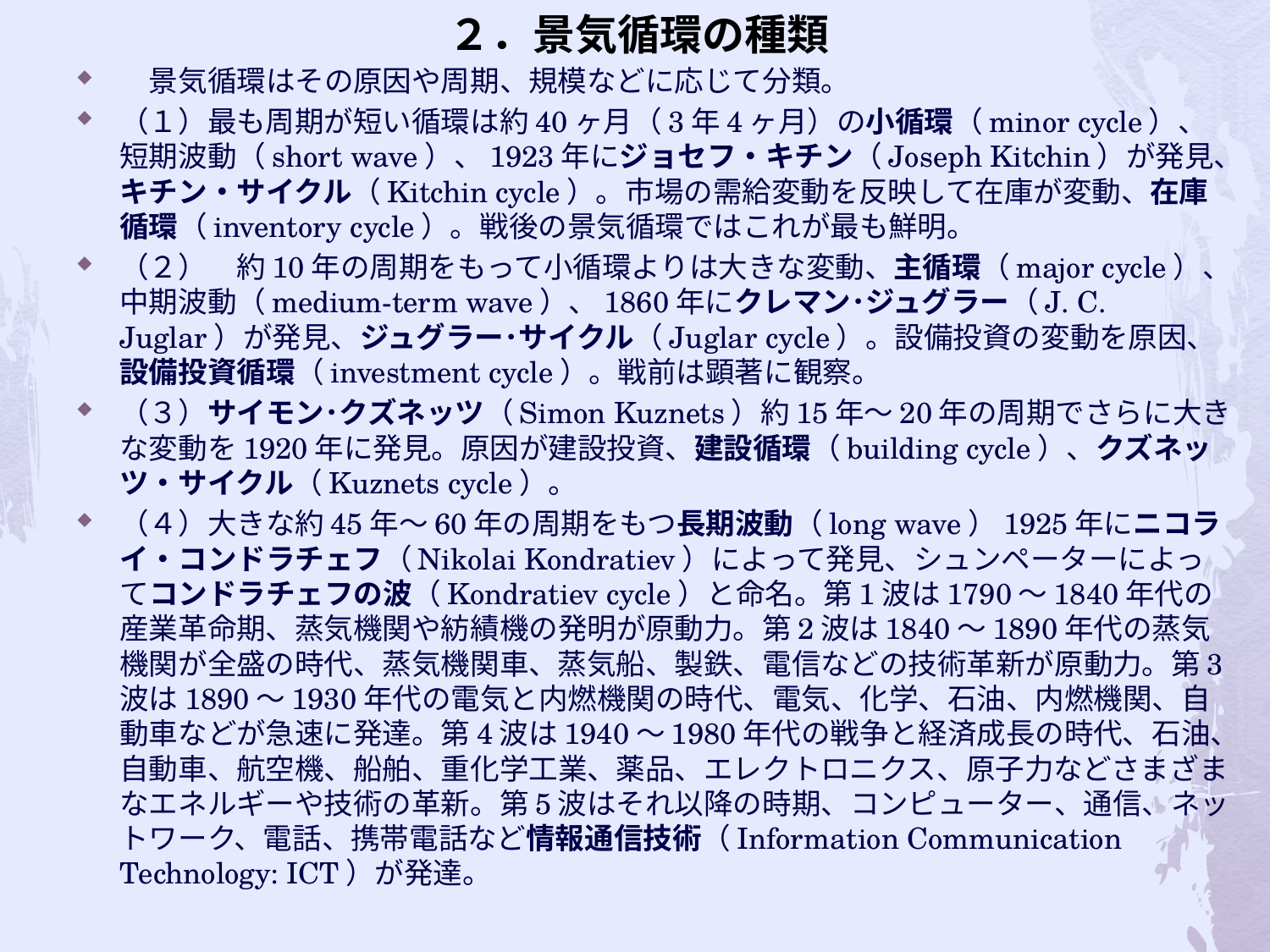

# ２．景気循環の種類
　景気循環はその原因や周期、規模などに応じて分類。
（１）最も周期が短い循環は約40ヶ月（3年4ヶ月）の小循環（minor cycle）、短期波動（short wave）、1923年にジョセフ・キチン（Joseph Kitchin）が発見、キチン・サイクル（Kitchin cycle）。市場の需給変動を反映して在庫が変動、在庫循環（inventory cycle）。戦後の景気循環ではこれが最も鮮明。
（２）　約10年の周期をもって小循環よりは大きな変動、主循環（major cycle）、中期波動（medium-term wave）、1860年にクレマン･ジュグラー（J. C. Juglar）が発見、ジュグラー･サイクル（Juglar cycle）。設備投資の変動を原因、設備投資循環（investment cycle）。戦前は顕著に観察。
（３）サイモン･クズネッツ（Simon Kuznets）約15年～20年の周期でさらに大きな変動を1920年に発見。原因が建設投資、建設循環（building cycle）、クズネッツ・サイクル（Kuznets cycle）。
（４）大きな約45年～60年の周期をもつ長期波動（long wave）1925年にニコライ・コンドラチェフ（Nikolai Kondratiev）によって発見、シュンペーターによってコンドラチェフの波（Kondratiev cycle）と命名。第1波は1790～1840年代の産業革命期、蒸気機関や紡績機の発明が原動力。第2波は1840～1890年代の蒸気機関が全盛の時代、蒸気機関車、蒸気船、製鉄、電信などの技術革新が原動力。第3波は1890～1930年代の電気と内燃機関の時代、電気、化学、石油、内燃機関、自動車などが急速に発達。第4波は1940～1980年代の戦争と経済成長の時代、石油、自動車、航空機、船舶、重化学工業、薬品、エレクトロニクス、原子力などさまざまなエネルギーや技術の革新。第5波はそれ以降の時期、コンピューター、通信、ネットワーク、電話、携帯電話など情報通信技術（Information Communication Technology: ICT）が発達。